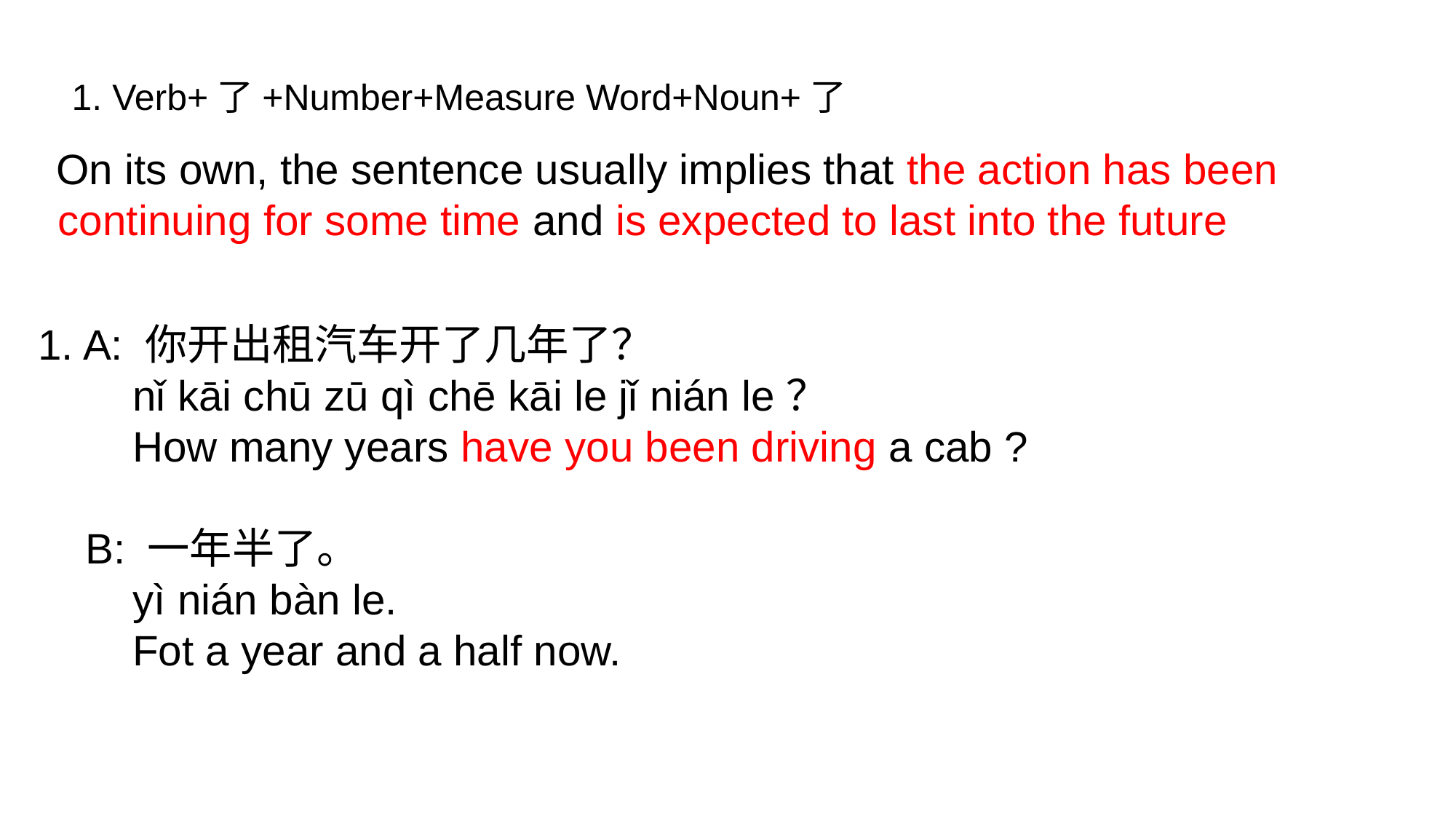

1. Verb+了+Number+Measure Word+Noun+了
 On its own, the sentence usually implies that the action has been
 continuing for some time and is expected to last into the future
1. A: 你开出租汽车开了几年了？
        nǐ kāi chū zū qì chē kāi le jǐ nián le？
        How many years have you been driving a cab ?

    B: 一年半了。
        yì nián bàn le.
        Fot a year and a half now.